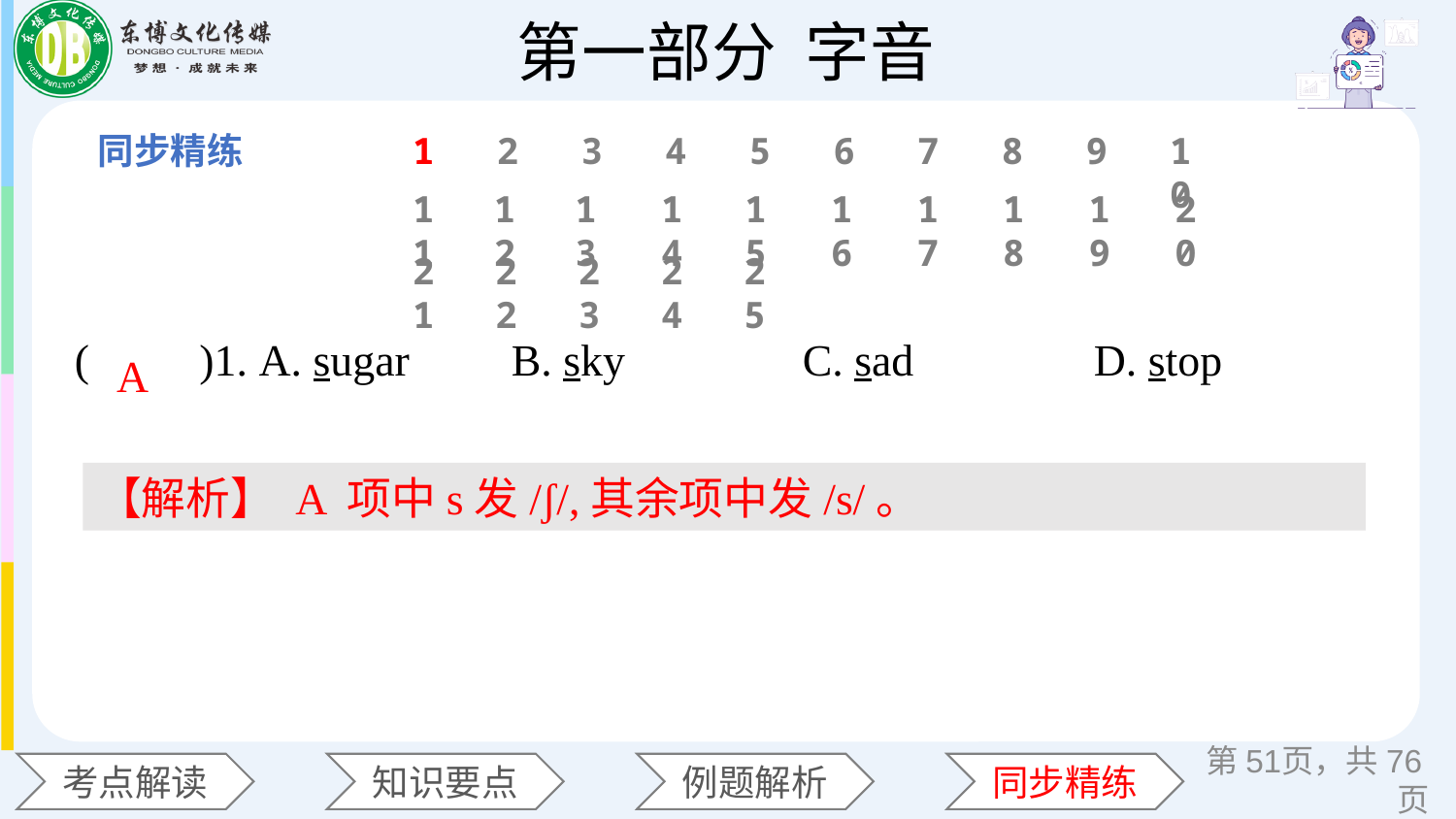

1
2
3
4
5
6
7
8
9
10
11
12
13
14
15
16
17
18
19
20
21
22
23
24
25

(　　)1. A. sugar    	B. sky    	C. sad    	D. stop

A
【解析】 A 项中s发/ʃ/,其余项中发/s/。
第51页，共76页